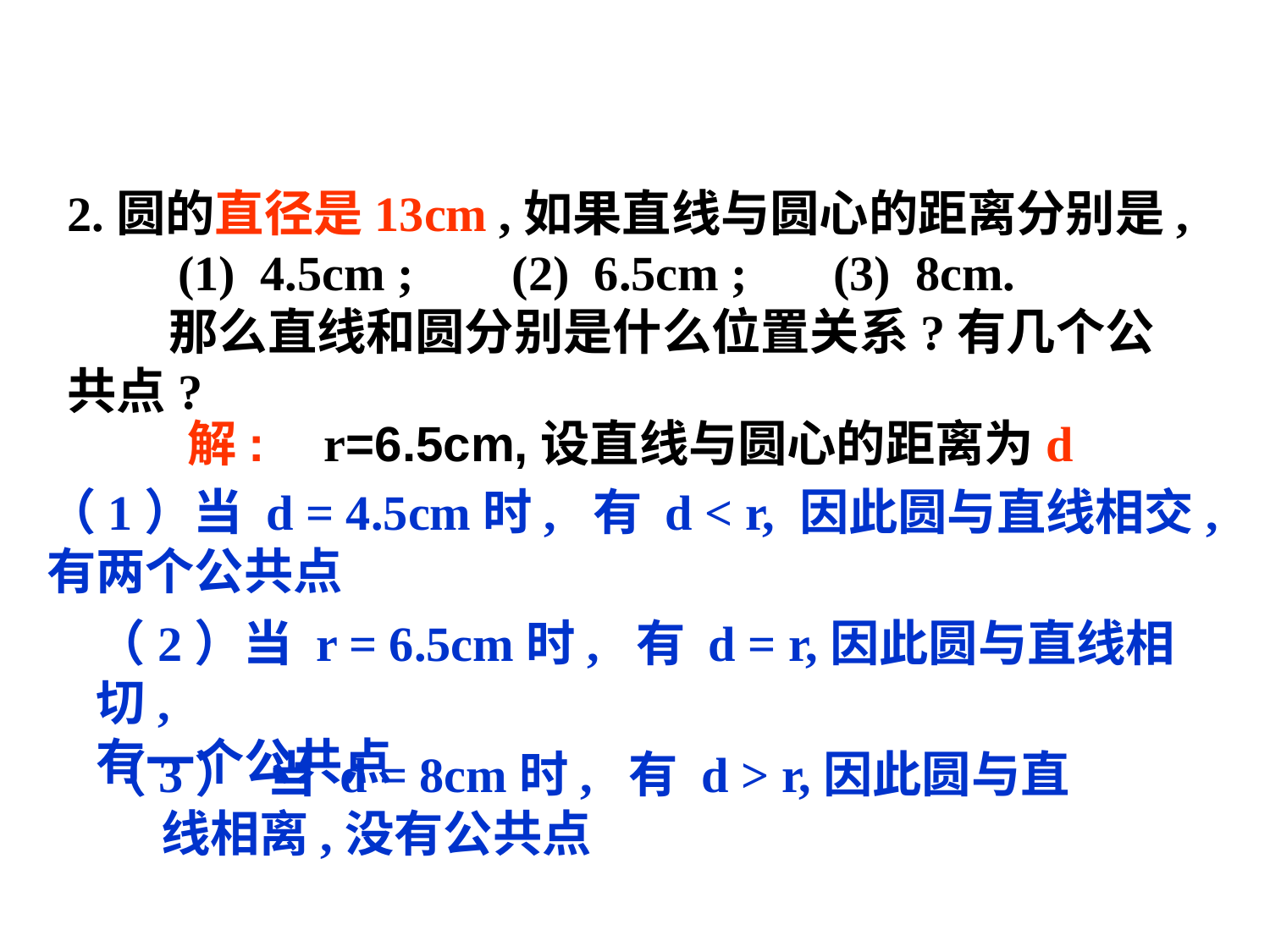

2.圆的直径是13cm ,如果直线与圆心的距离分别是,
         (1)  4.5cm ;        (2)  6.5cm ;       (3)  8cm.
        那么直线和圆分别是什么位置关系?有几个公共点?

解:     r=6.5cm,设直线与圆心的距离为d
（1）当 d = 4.5cm时,  有 d < r, 因此圆与直线相交,
有两个公共点
（2）当 r = 6.5cm时,  有 d = r,因此圆与直线相切,
有一个公共点
（3）  当 d = 8cm时,  有 d > r,因此圆与直线相离,没有公共点